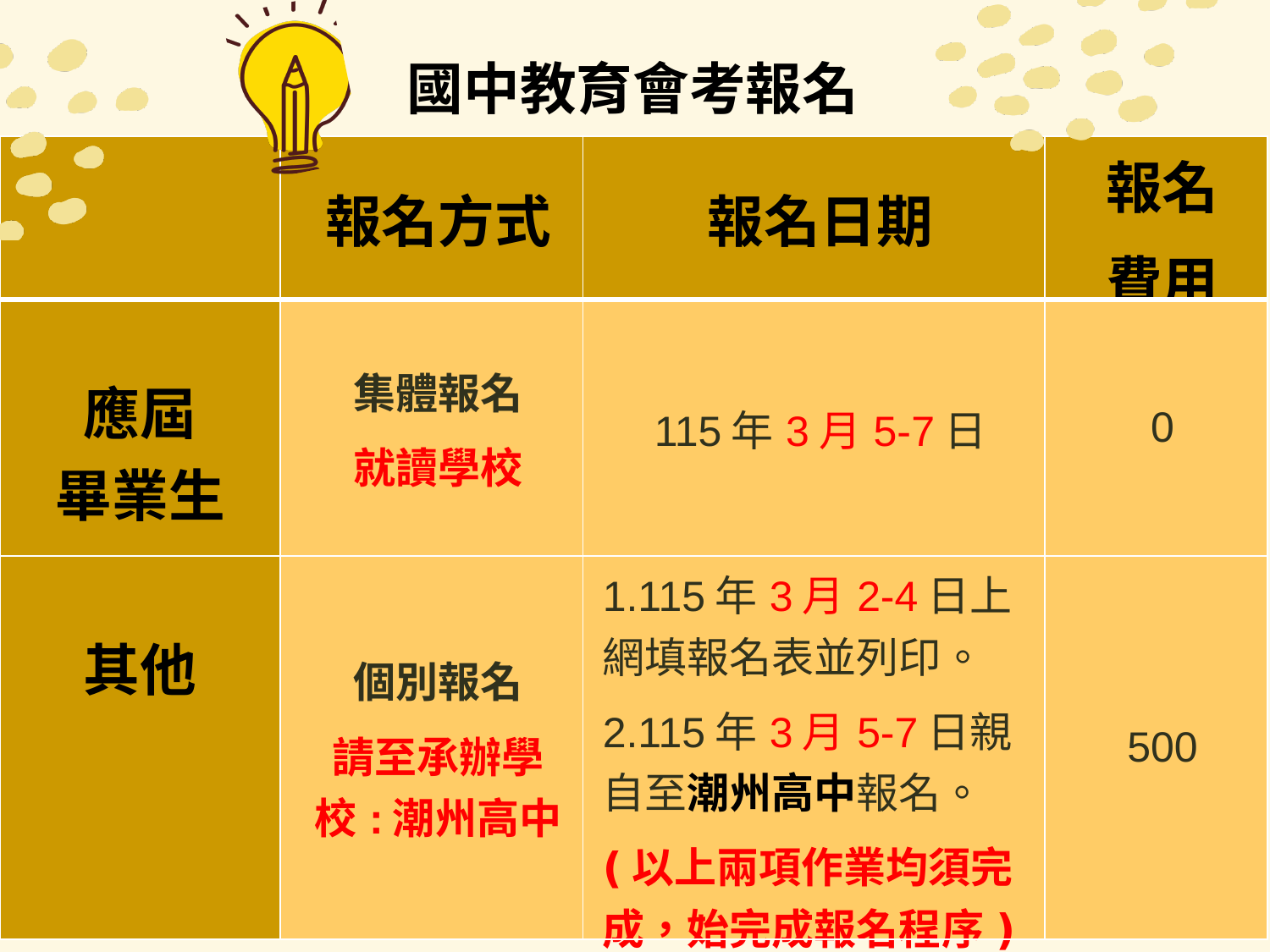

國中教育會考報名
|  | 報名方式 | 報名日期 | 報名 費用 |
| --- | --- | --- | --- |
| 應屆 畢業生 | 集體報名 就讀學校 | 115年3月5-7日 | 0 |
| 其他 | 個別報名 請至承辦學校:潮州高中 | 1.115年3月2-4日上網填報名表並列印。 2.115年3月5-7日親自至潮州高中報名。 (以上兩項作業均須完成，始完成報名程序) | 500 |